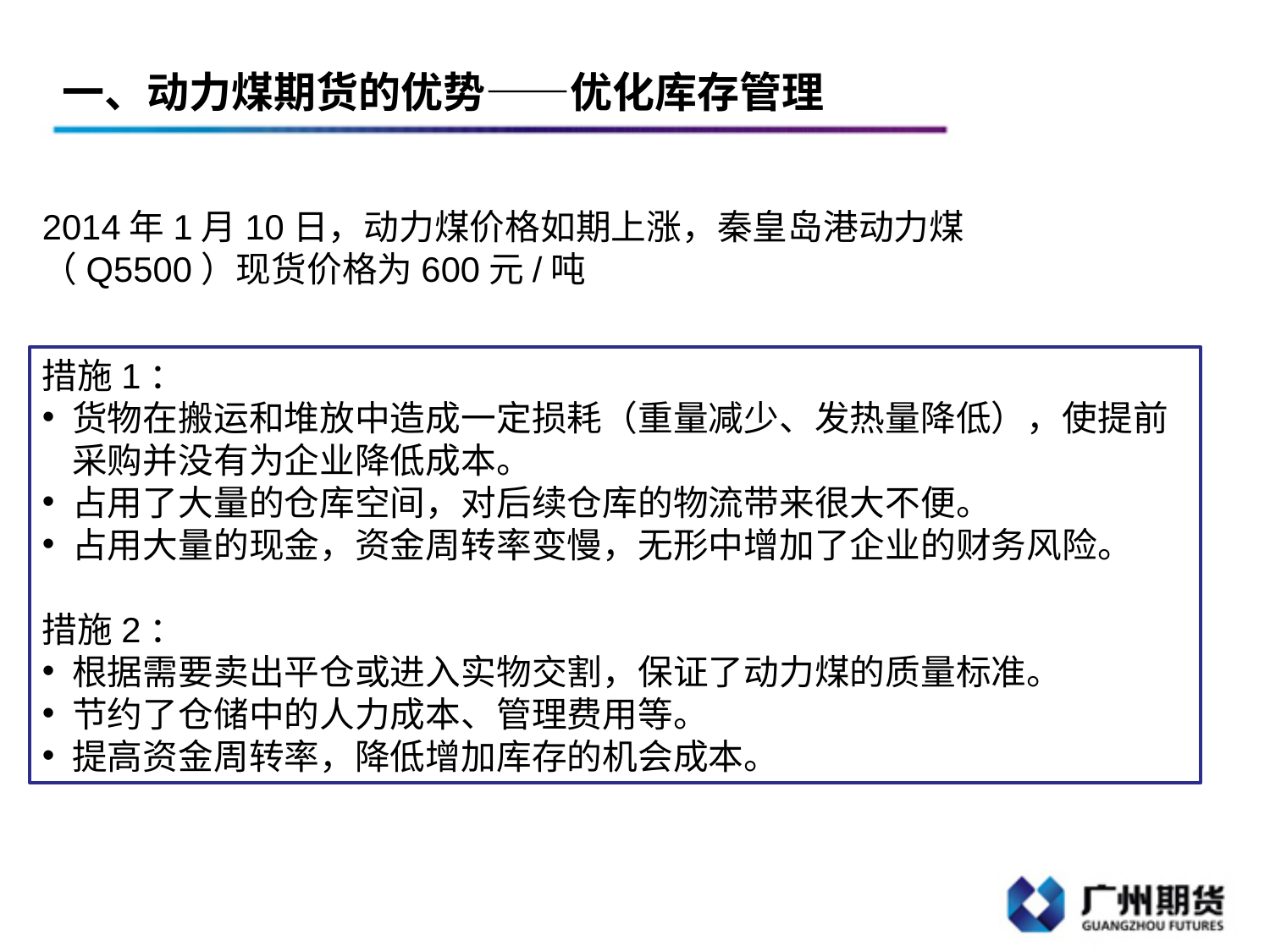

一、动力煤期货的优势——优化库存管理
2014年1月10日，动力煤价格如期上涨，秦皇岛港动力煤（Q5500）现货价格为600元/吨
措施1：
货物在搬运和堆放中造成一定损耗（重量减少、发热量降低），使提前采购并没有为企业降低成本。
占用了大量的仓库空间，对后续仓库的物流带来很大不便。
占用大量的现金，资金周转率变慢，无形中增加了企业的财务风险。

措施2：
根据需要卖出平仓或进入实物交割，保证了动力煤的质量标准。
节约了仓储中的人力成本、管理费用等。
提高资金周转率，降低增加库存的机会成本。